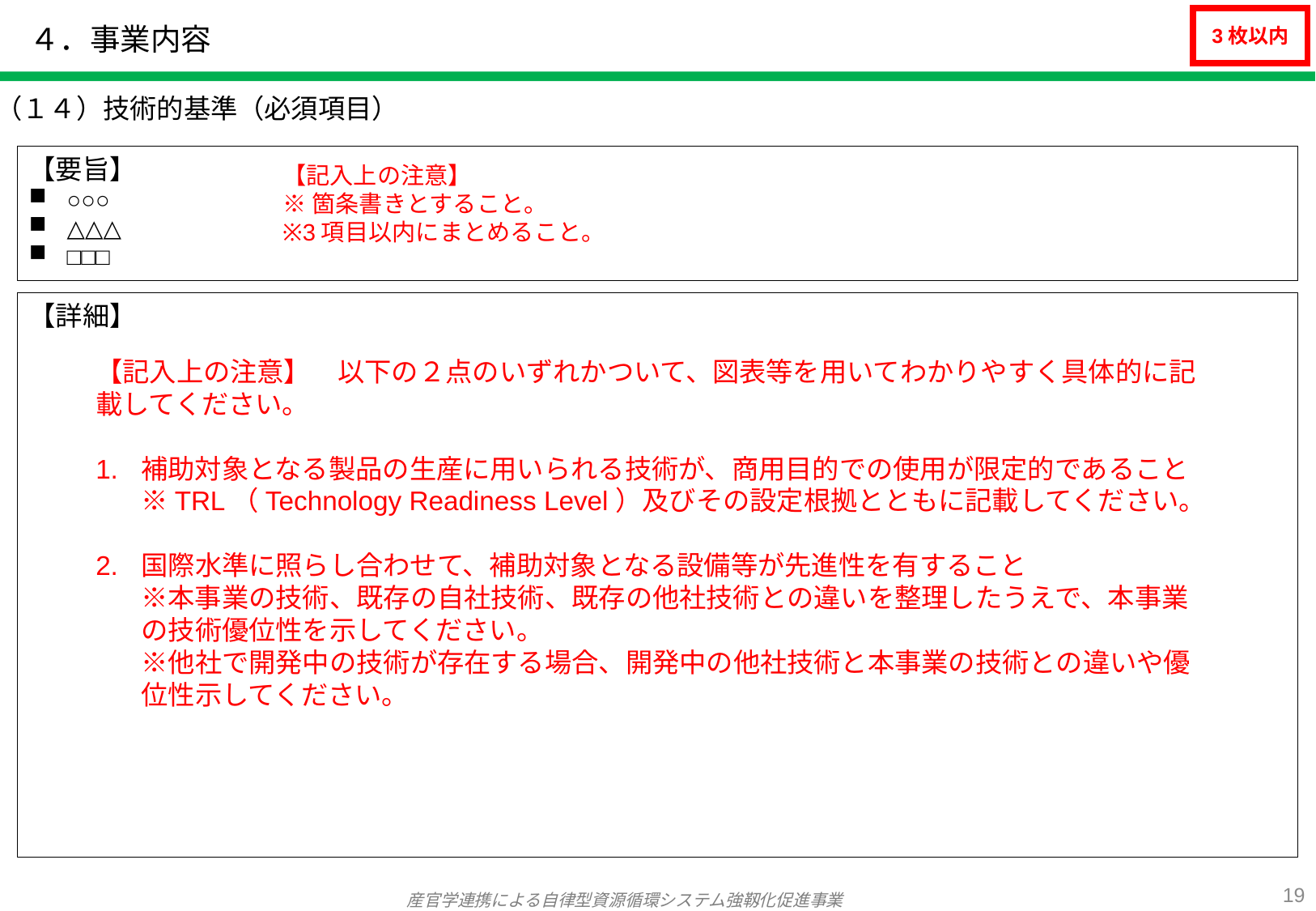

# ４．事業内容
3枚以内
（１４）技術的基準（必須項目）
【要旨】
○○○
△△△
□□□
【記入上の注意】
※箇条書きとすること。
※3項目以内にまとめること。
【詳細】
【記入上の注意】　以下の２点のいずれかついて、図表等を用いてわかりやすく具体的に記載してください。

補助対象となる製品の生産に用いられる技術が、商用目的での使用が限定的であること
※TRL（Technology Readiness Level）及びその設定根拠とともに記載してください。

国際水準に照らし合わせて、補助対象となる設備等が先進性を有すること
※本事業の技術、既存の自社技術、既存の他社技術との違いを整理したうえで、本事業の技術優位性を示してください。
※他社で開発中の技術が存在する場合、開発中の他社技術と本事業の技術との違いや優位性示してください。
19